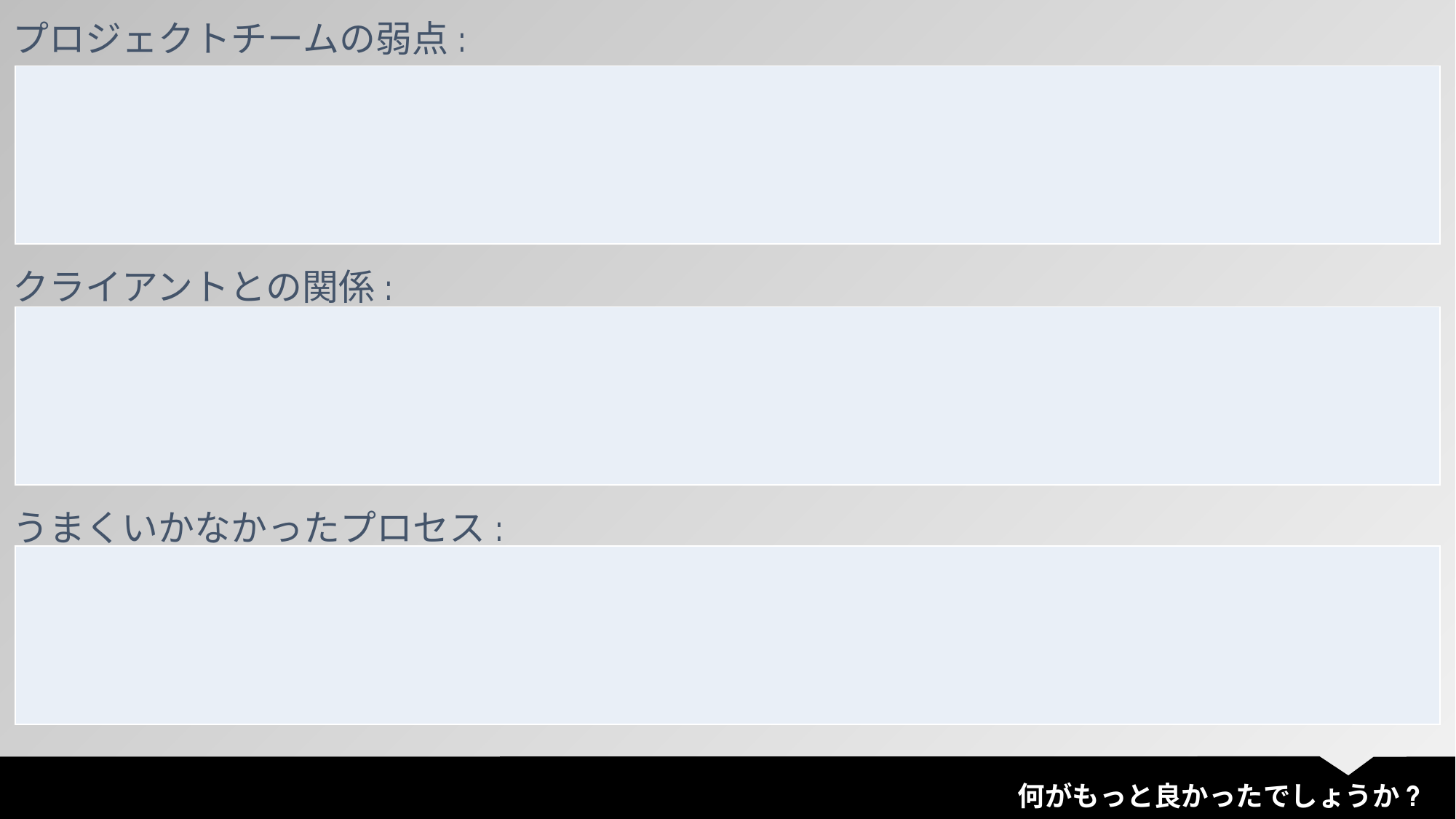

プロジェクトチームの弱点:
|  |
| --- |
クライアントとの関係:
|  |
| --- |
うまくいかなかったプロセス:
|  |
| --- |

何がもっと良かったでしょうか?